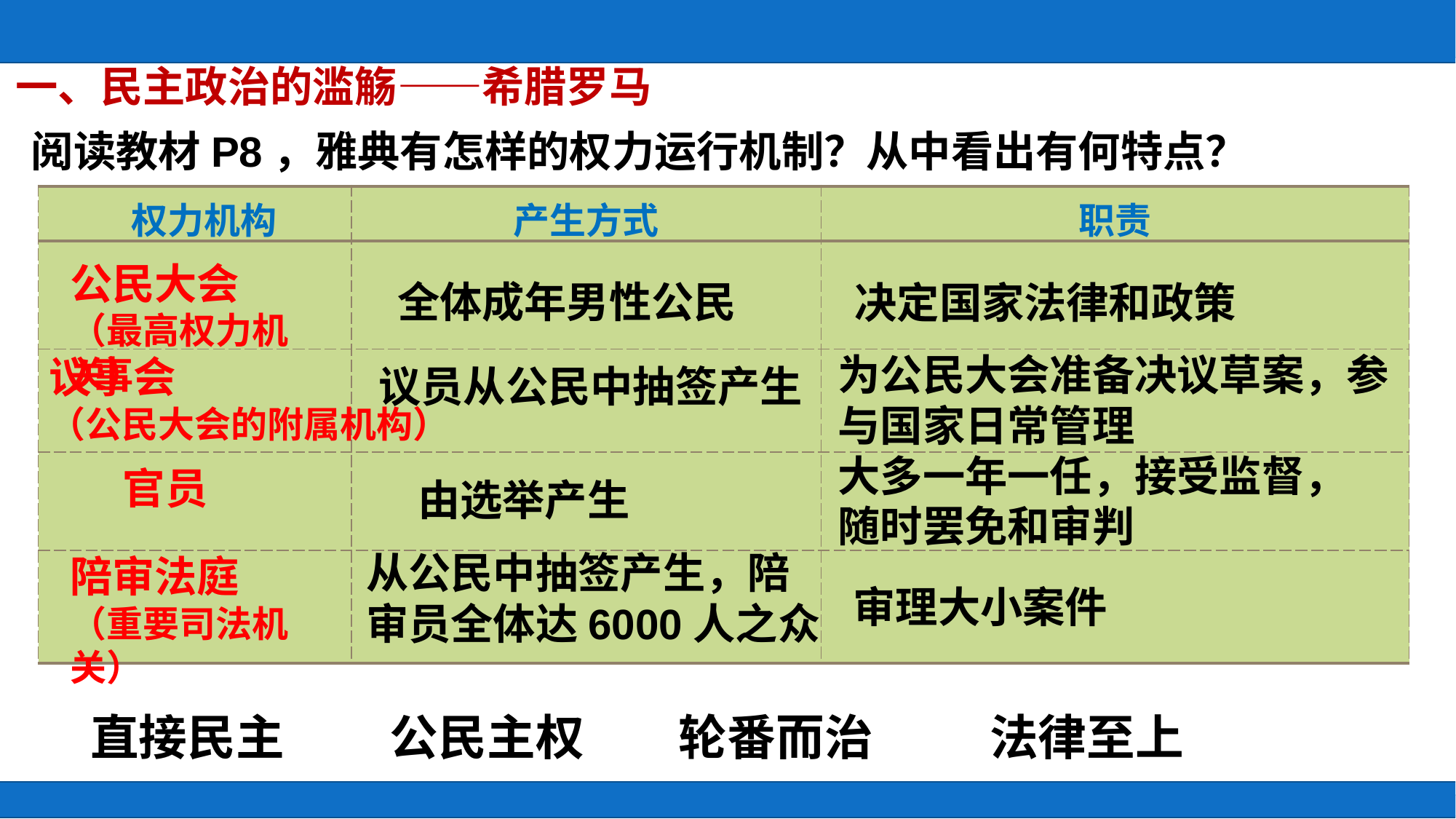

一、民主政治的滥觞——希腊罗马
阅读教材P8，雅典有怎样的权力运行机制？从中看出有何特点？
| 权力机构 | 产生方式 | 职责 |
| --- | --- | --- |
|  |  |  |
|  |  |  |
|  |  |  |
|  |  |  |
公民大会
（最高权力机关）
议事会
（公民大会的附属机构）
官员
陪审法庭
（重要司法机关）
全体成年男性公民
决定国家法律和政策
为公民大会准备决议草案，参与国家日常管理
议员从公民中抽签产生
大多一年一任，接受监督，随时罢免和审判
由选举产生
从公民中抽签产生，陪审员全体达6000人之众
审理大小案件
直接民主
公民主权
轮番而治
法律至上